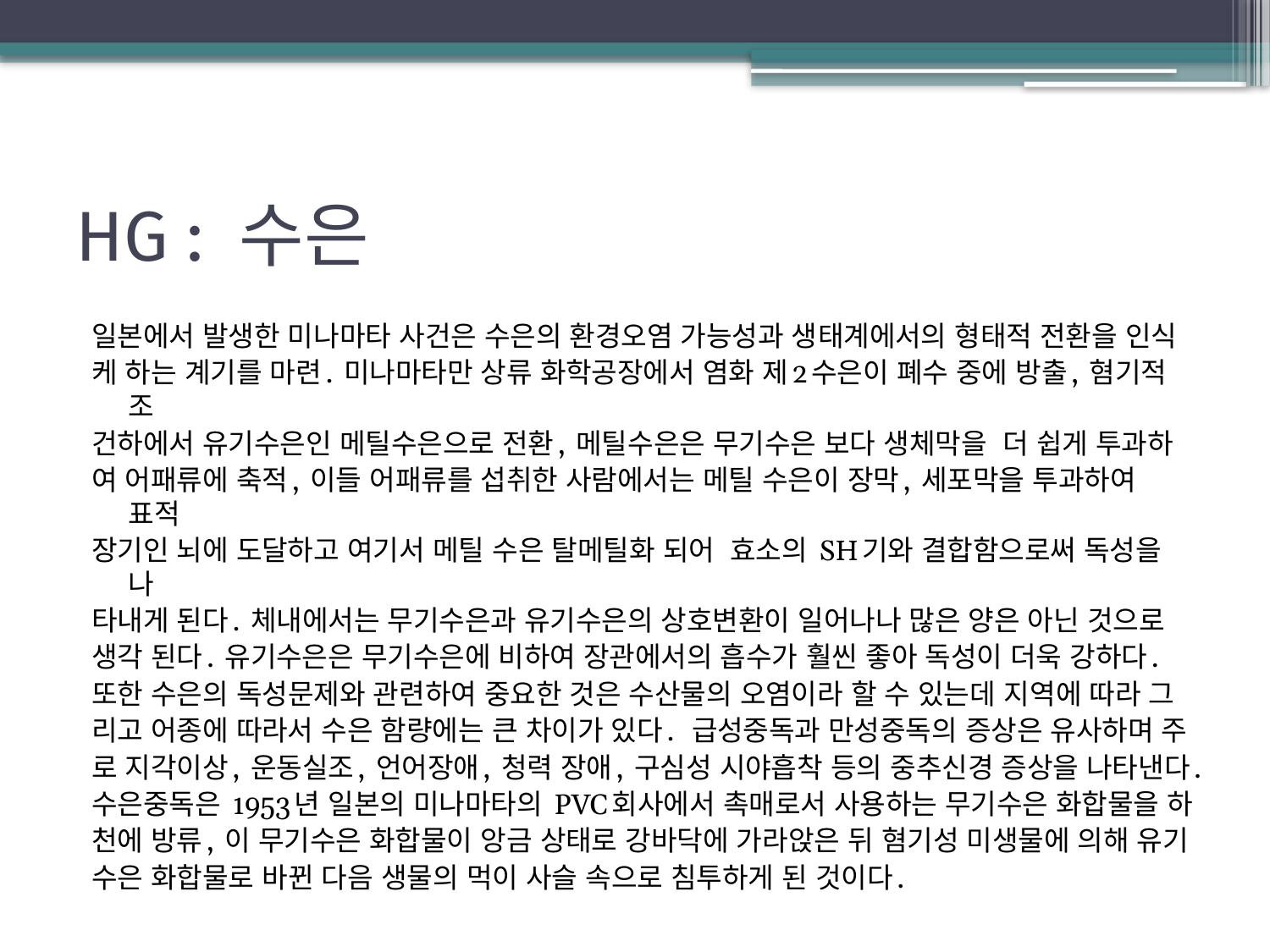

# HG : 수은
일본에서 발생한 미나마타 사건은 수은의 환경오염 가능성과 생태계에서의 형태적 전환을 인식
케 하는 계기를 마련. 미나마타만 상류 화학공장에서 염화 제2수은이 폐수 중에 방출, 혐기적 조
건하에서 유기수은인 메틸수은으로 전환, 메틸수은은 무기수은 보다 생체막을  더 쉽게 투과하
여 어패류에 축적, 이들 어패류를 섭취한 사람에서는 메틸 수은이 장막, 세포막을 투과하여 표적
장기인 뇌에 도달하고 여기서 메틸 수은 탈메틸화 되어  효소의 SH기와 결합함으로써 독성을 나
타내게 된다. 체내에서는 무기수은과 유기수은의 상호변환이 일어나나 많은 양은 아닌 것으로
생각 된다. 유기수은은 무기수은에 비하여 장관에서의 흡수가 훨씬 좋아 독성이 더욱 강하다.
또한 수은의 독성문제와 관련하여 중요한 것은 수산물의 오염이라 할 수 있는데 지역에 따라 그
리고 어종에 따라서 수은 함량에는 큰 차이가 있다.  급성중독과 만성중독의 증상은 유사하며 주
로 지각이상, 운동실조, 언어장애, 청력 장애, 구심성 시야흡착 등의 중추신경 증상을 나타낸다.
수은중독은 1953년 일본의 미나마타의 PVC회사에서 촉매로서 사용하는 무기수은 화합물을 하
천에 방류, 이 무기수은 화합물이 앙금 상태로 강바닥에 가라앉은 뒤 혐기성 미생물에 의해 유기
수은 화합물로 바뀐 다음 생물의 먹이 사슬 속으로 침투하게 된 것이다.